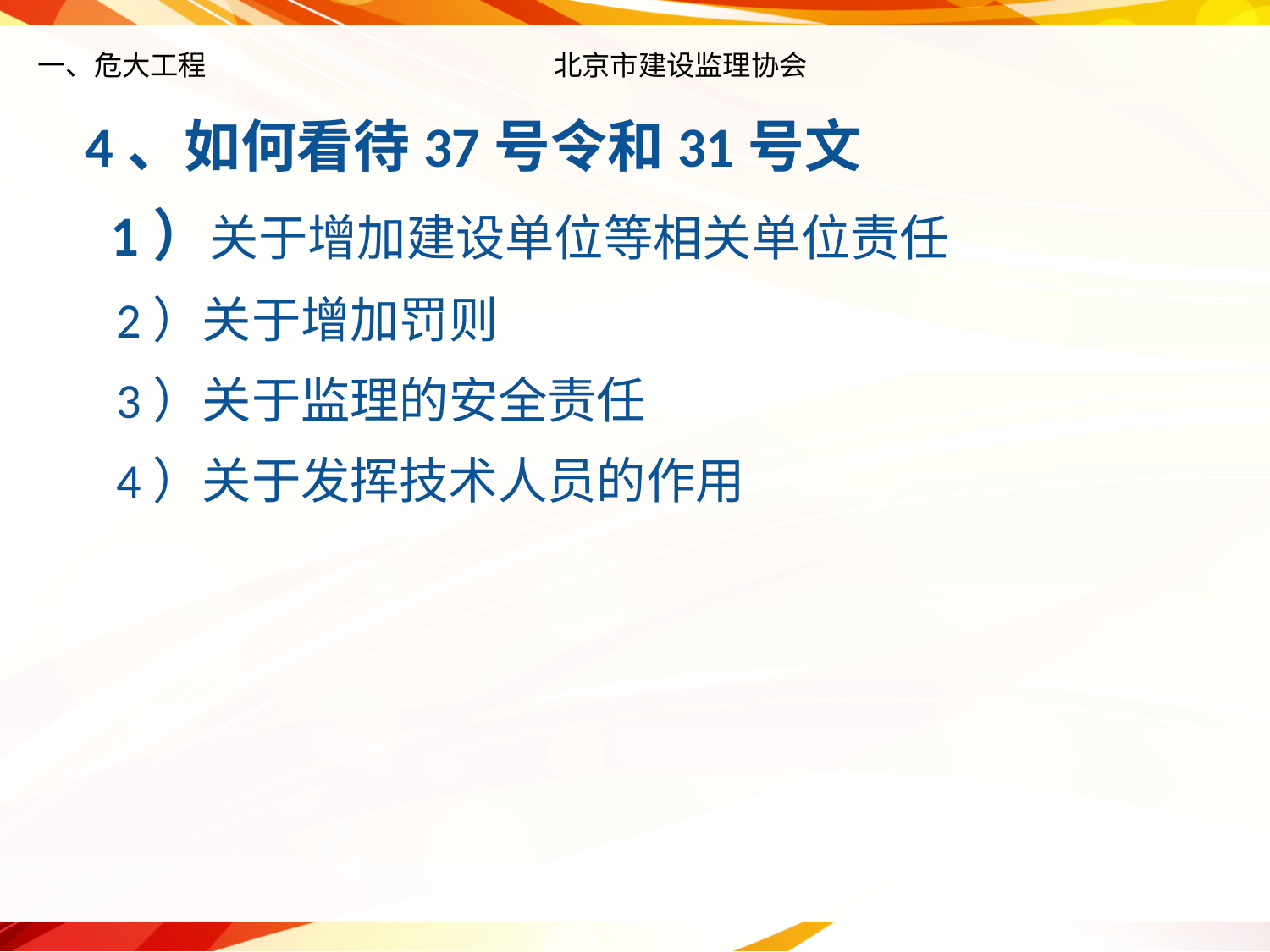

# 一、危大工程                                                       北京市建设监理协会
  4、如何看待37号令和31号文
    1）关于增加建设单位等相关单位责任
     2）关于增加罚则
     3）关于监理的安全责任
     4）关于发挥技术人员的作用